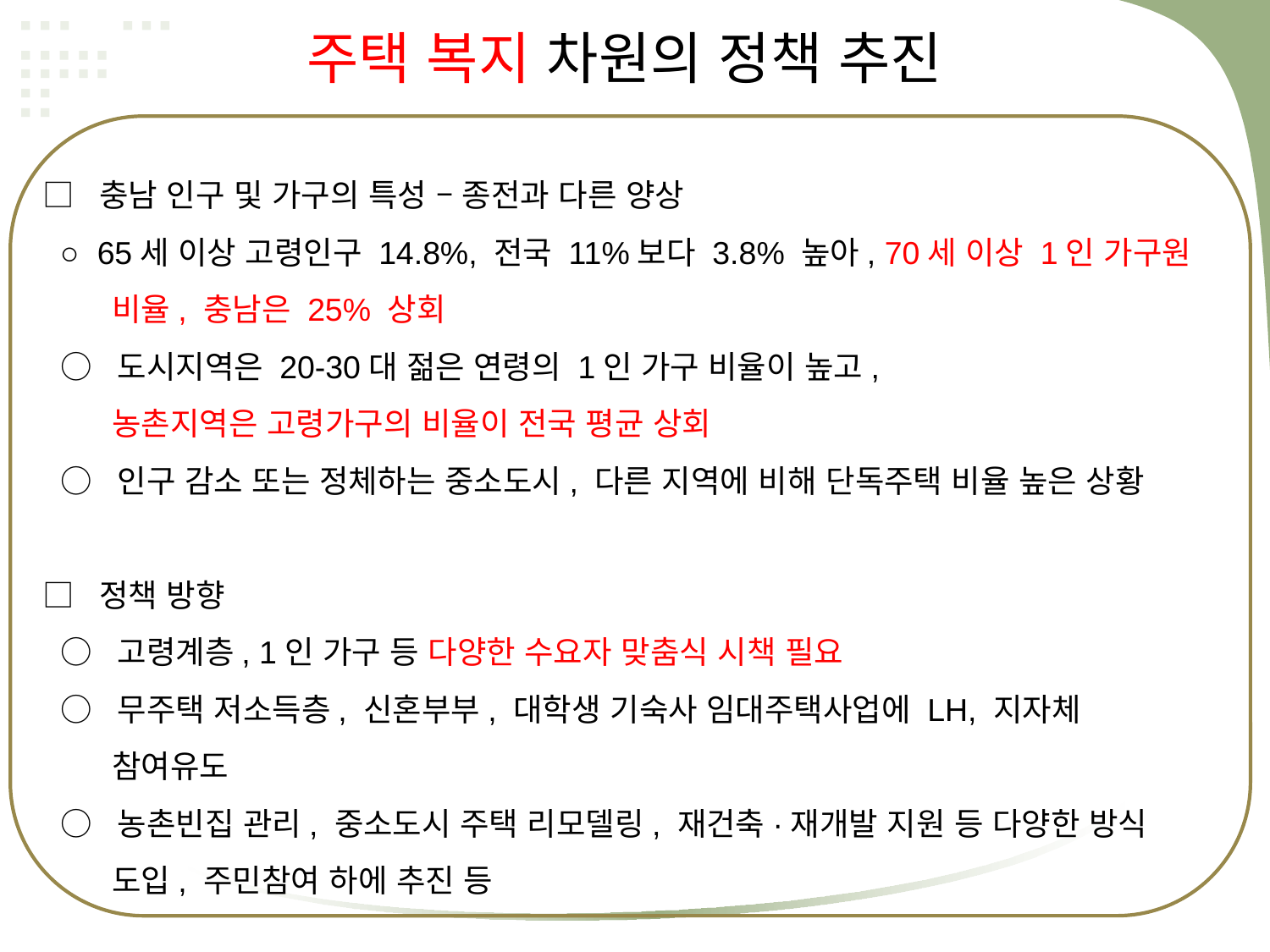

주택 복지 차원의 정책 추진

□  충남 인구 및 가구의 특성 – 종전과 다른 양상
  ○  65세 이상 고령인구 14.8%, 전국 11%보다 3.8% 높아, 70세 이상 1인 가구원
       비율, 충남은 25% 상회
  ○  도시지역은 20-30대 젊은 연령의 1인 가구 비율이 높고,
       농촌지역은 고령가구의 비율이 전국 평균 상회
  ○  인구 감소 또는 정체하는 중소도시, 다른 지역에 비해 단독주택 비율 높은 상황

□  정책 방향
  ○  고령계층, 1인 가구 등 다양한 수요자 맞춤식 시책 필요
  ○  무주택 저소득층, 신혼부부, 대학생 기숙사 임대주택사업에 LH, 지자체
       참여유도
  ○  농촌빈집 관리, 중소도시 주택 리모델링, 재건축·재개발 지원 등 다양한 방식
       도입, 주민참여 하에 추진 등